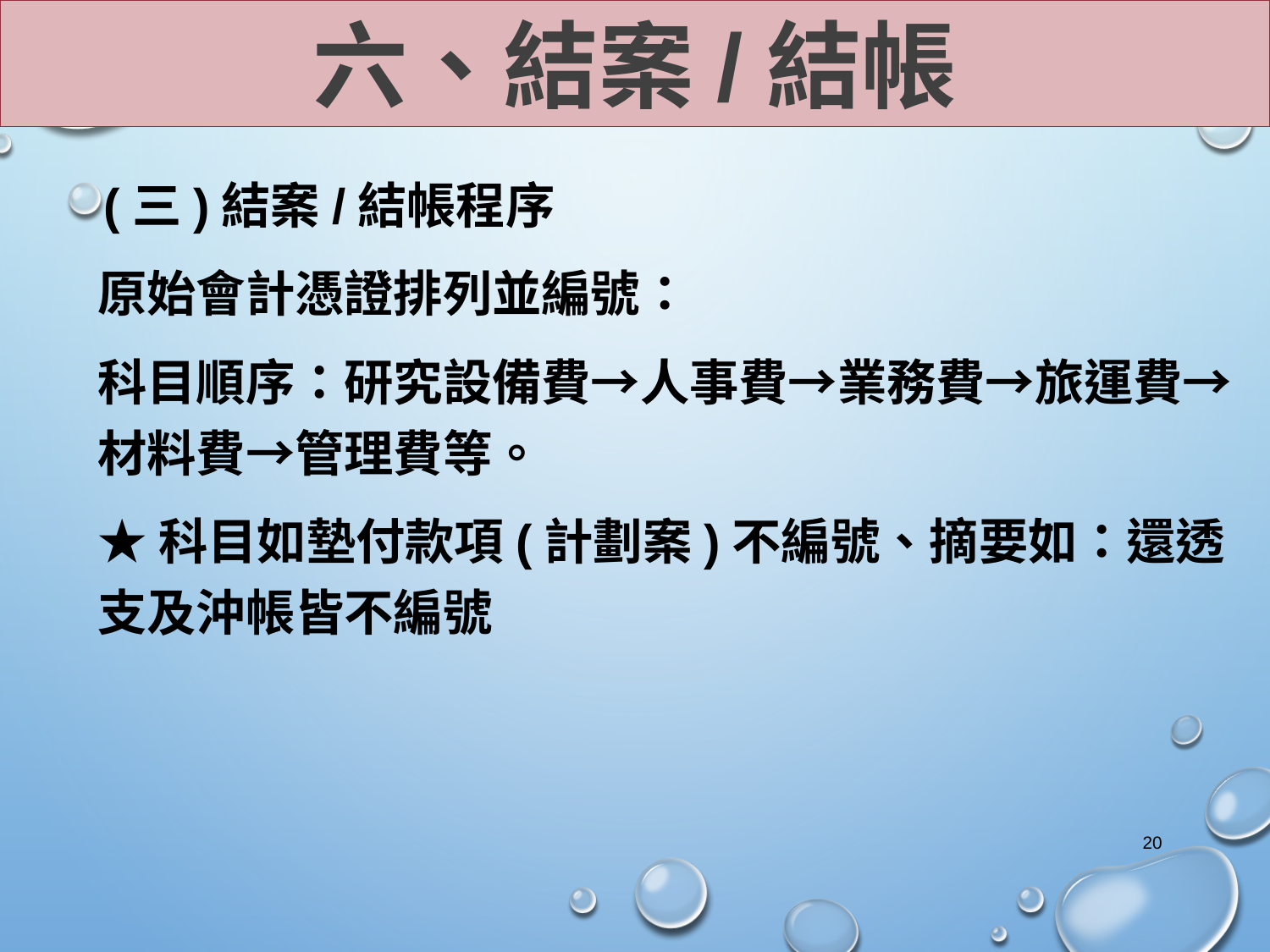

六、結案/結帳
(三)結案/結帳程序
原始會計憑證排列並編號：
科目順序：研究設備費→人事費→業務費→旅運費→材料費→管理費等。
★科目如墊付款項(計劃案)不編號、摘要如：還透支及沖帳皆不編號
20